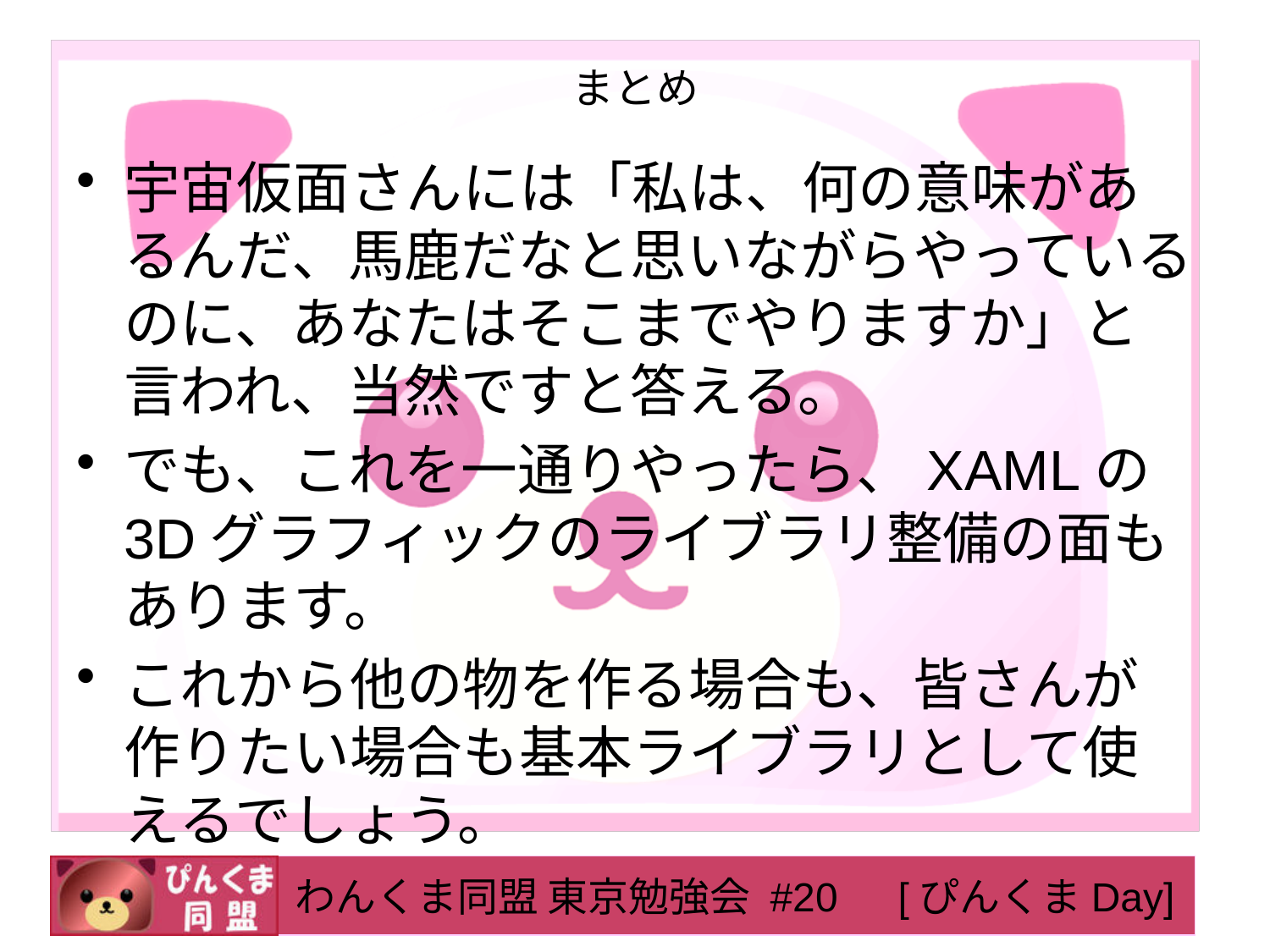

# まとめ
宇宙仮面さんには「私は、何の意味があるんだ、馬鹿だなと思いながらやっているのに、あなたはそこまでやりますか」と言われ、当然ですと答える。
でも、これを一通りやったら、XAMLの3Dグラフィックのライブラリ整備の面もあります。
これから他の物を作る場合も、皆さんが作りたい場合も基本ライブラリとして使えるでしょう。